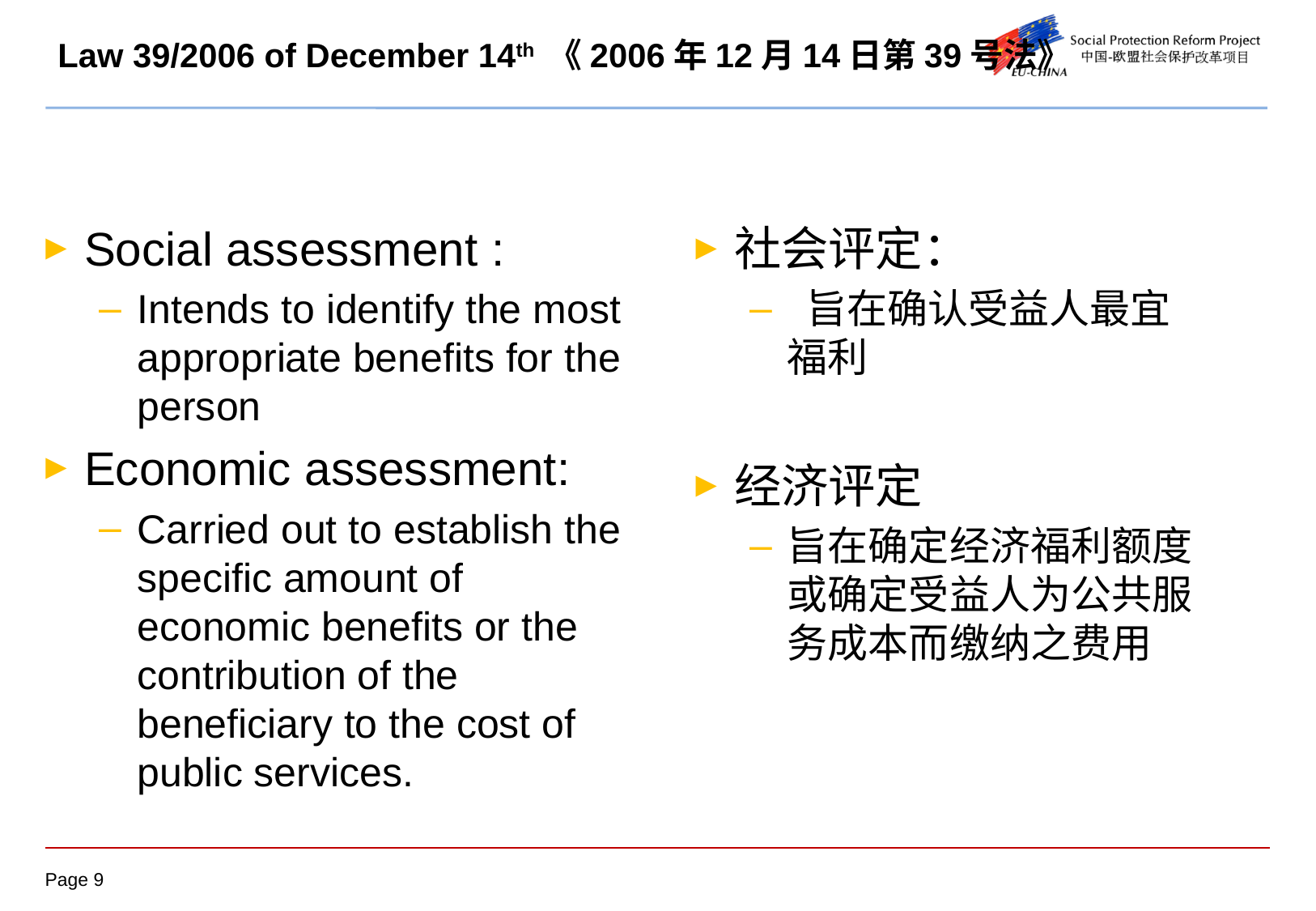

# Law 39/2006 of December 14th 《2006年12月14日第39号法》
Social assessment :
Intends to identify the most appropriate benefits for the person
Economic assessment:
Carried out to establish the specific amount of economic benefits or the contribution of the beneficiary to the cost of public services.

社会评定：
 旨在确认受益人最宜福利

经济评定
旨在确定经济福利额度或确定受益人为公共服务成本而缴纳之费用